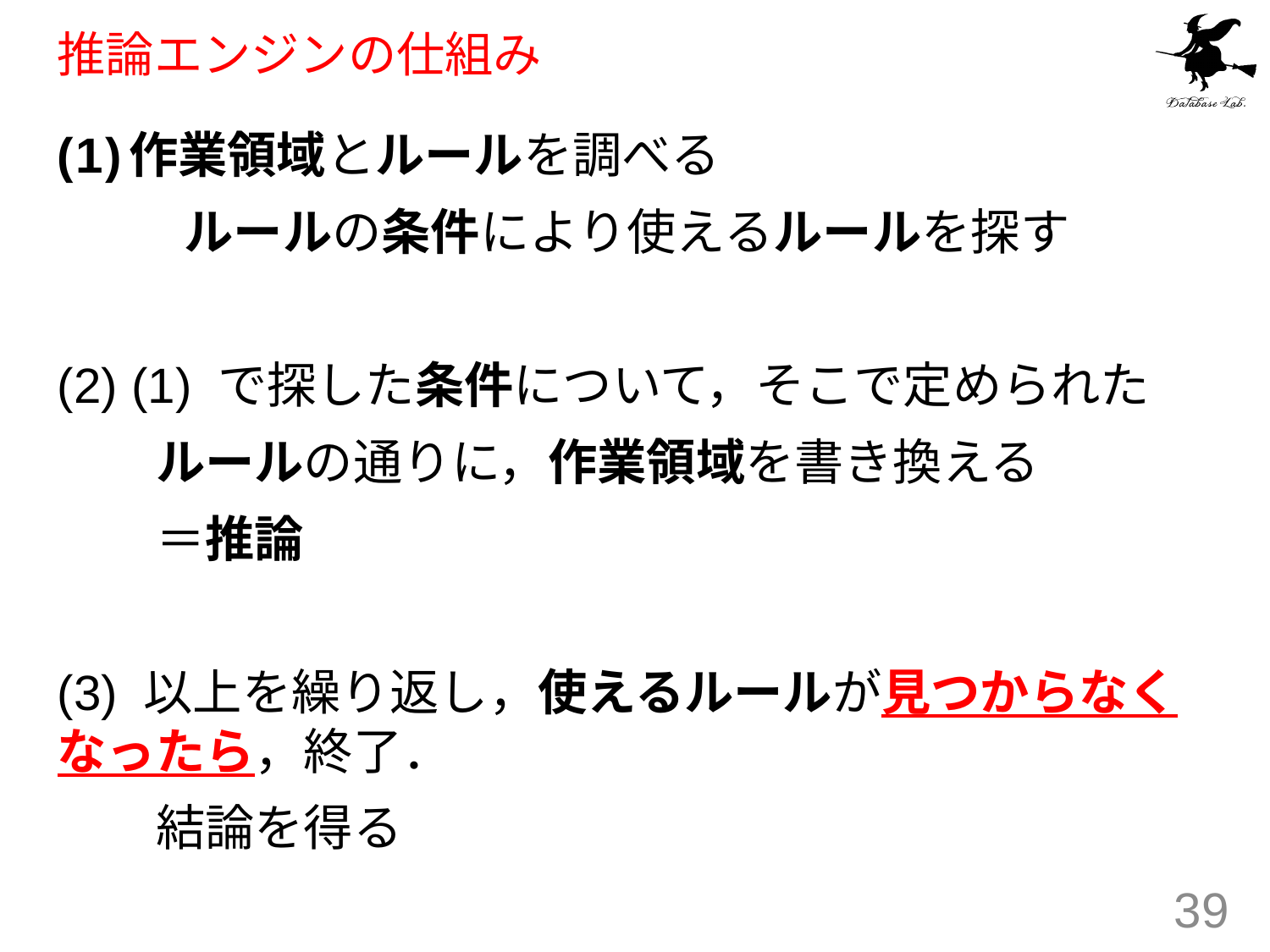

# 推論エンジンの仕組み
作業領域とルールを調べる
	ルールの条件により使えるルールを探す

(2) (1) で探した条件について，そこで定められた
　　ルールの通りに，作業領域を書き換える
　　＝推論

(3) 以上を繰り返し，使えるルールが見つからなくなったら，終了．
　　結論を得る
39